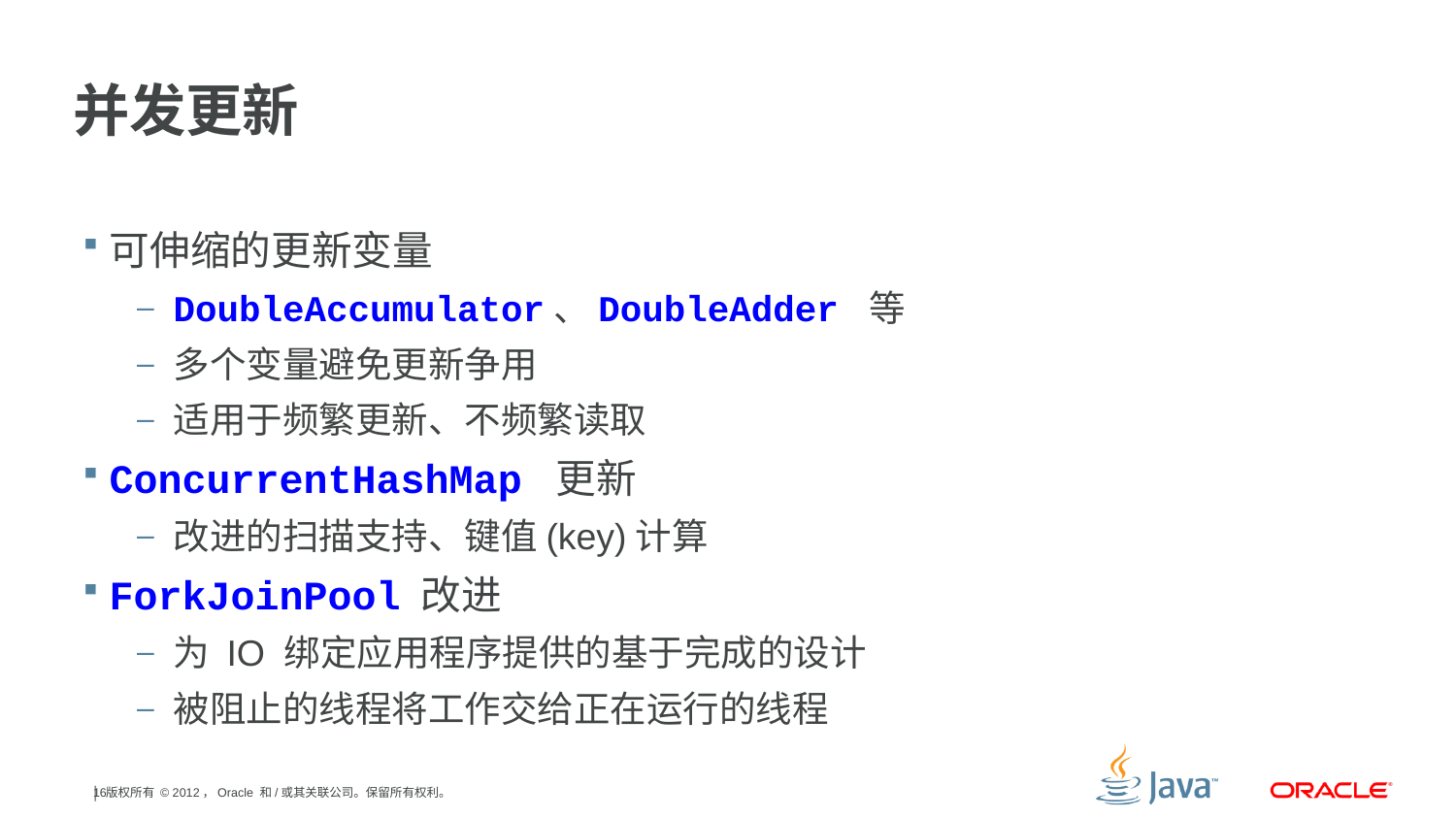

# 并发更新
可伸缩的更新变量
DoubleAccumulator、DoubleAdder 等
多个变量避免更新争用
适用于频繁更新、不频繁读取
ConcurrentHashMap 更新
改进的扫描支持、键值(key)计算
ForkJoinPool 改进
为 IO 绑定应用程序提供的基于完成的设计
被阻止的线程将工作交给正在运行的线程